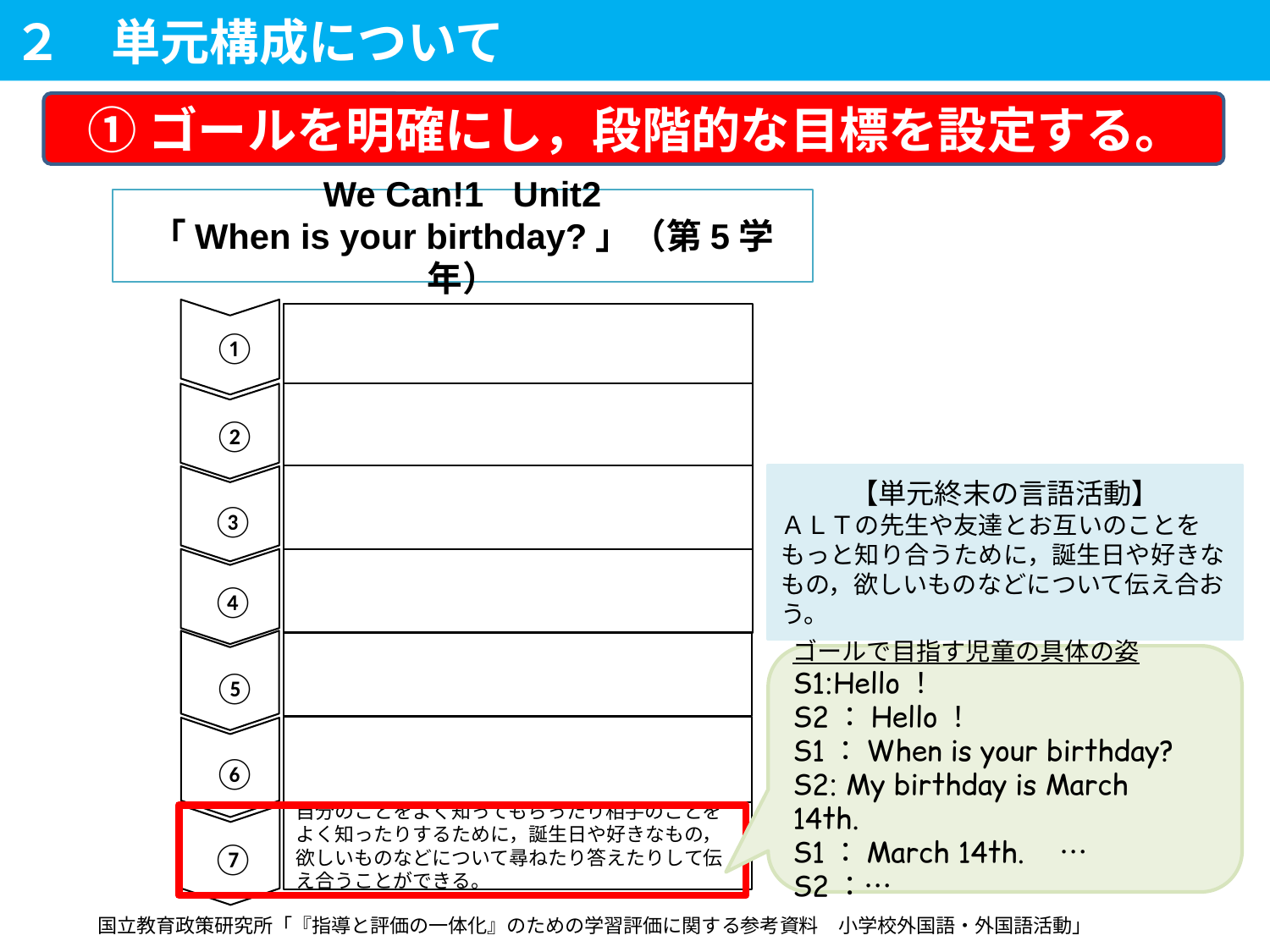

２　単元構成について
①ゴールを明確にし，段階的な目標を設定する。
# We Can!1   Unit2 「When is your birthday?」（第5学年）

①

②

③

④

⑤

⑥
自分のことをよく知ってもらったり相手のことをよく知ったりするために，誕生日や好きなもの，欲しいものなどについて尋ねたり答えたりして伝え合うことができる。

⑦
【単元終末の言語活動】
ＡＬＴの先生や友達とお互いのことをもっと知り合うために，誕生日や好きなもの，欲しいものなどについて伝え合おう。

ゴールで目指す児童の具体の姿S1:Hello！
S2：Hello！
S1：When is your birthday?
S2: My birthday is March 14th.
S1：March 14th.　…
S2：…

国立教育政策研究所「『指導と評価の一体化』のための学習評価に関する参考資料　小学校外国語・外国語活動」